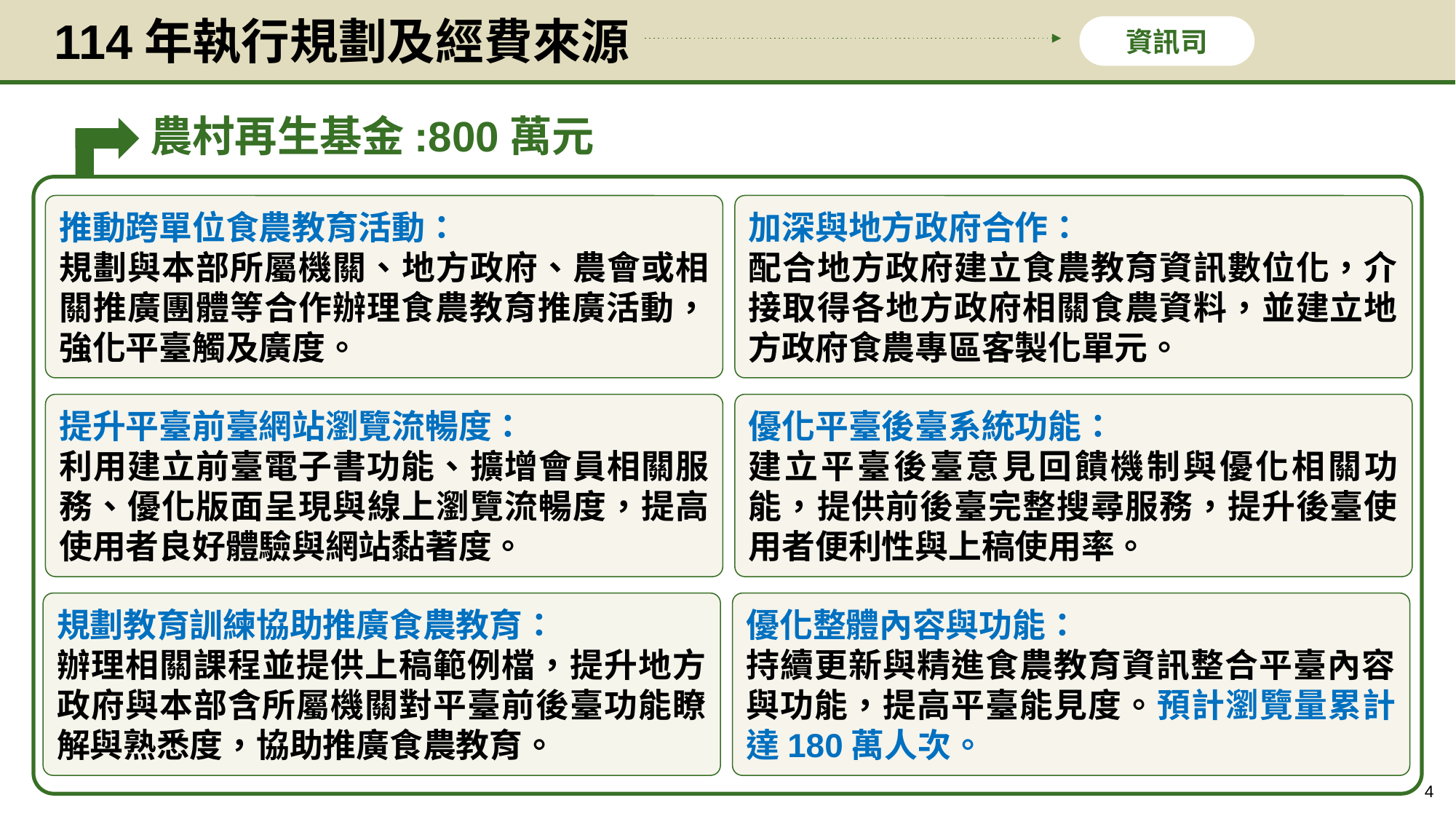

114年執行規劃及經費來源
資訊司
農村再生基金:800萬元

推動跨單位食農教育活動：
規劃與本部所屬機關、地方政府、農會或相關推廣團體等合作辦理食農教育推廣活動，強化平臺觸及廣度。
加深與地方政府合作：
配合地方政府建立食農教育資訊數位化，介接取得各地方政府相關食農資料，並建立地方政府食農專區客製化單元。
提升平臺前臺網站瀏覽流暢度：
利用建立前臺電子書功能、擴增會員相關服務、優化版面呈現與線上瀏覽流暢度，提高使用者良好體驗與網站黏著度。
優化平臺後臺系統功能：
建立平臺後臺意見回饋機制與優化相關功能，提供前後臺完整搜尋服務，提升後臺使用者便利性與上稿使用率。
規劃教育訓練協助推廣食農教育：
辦理相關課程並提供上稿範例檔，提升地方政府與本部含所屬機關對平臺前後臺功能瞭解與熟悉度，協助推廣食農教育。
優化整體內容與功能：
持續更新與精進食農教育資訊整合平臺內容與功能，提高平臺能見度。預計瀏覽量累計達180萬人次。
4